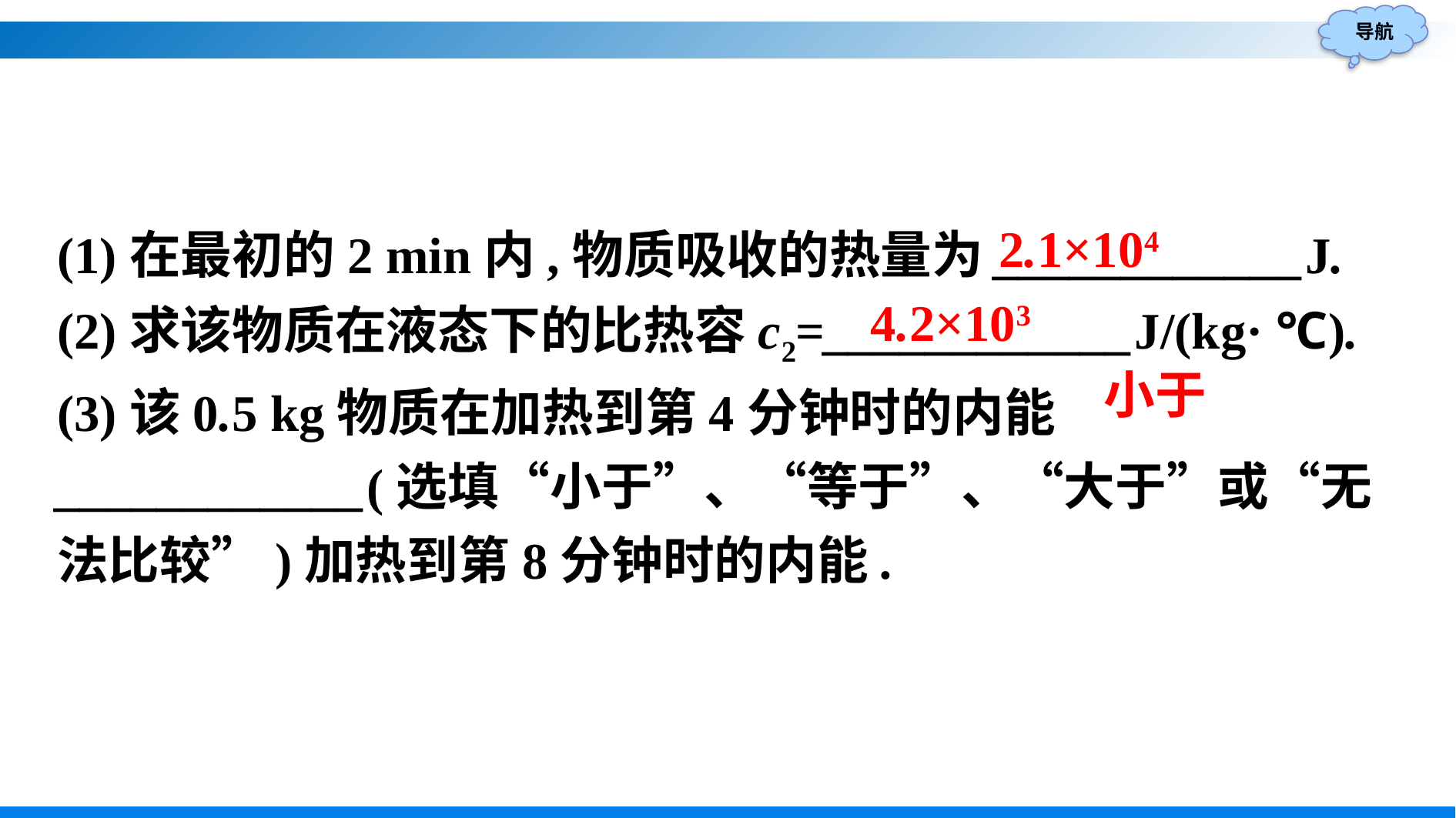

(1)在最初的2 min内,物质吸收的热量为____________J.
(2)求该物质在液态下的比热容c2=____________J/(kg· ℃).
(3)该0.5 kg物质在加热到第4分钟时的内能____________(选填“小于”、“等于”、“大于”或“无法比较”)加热到第8分钟时的内能.
2.1×104
4.2×103
小于